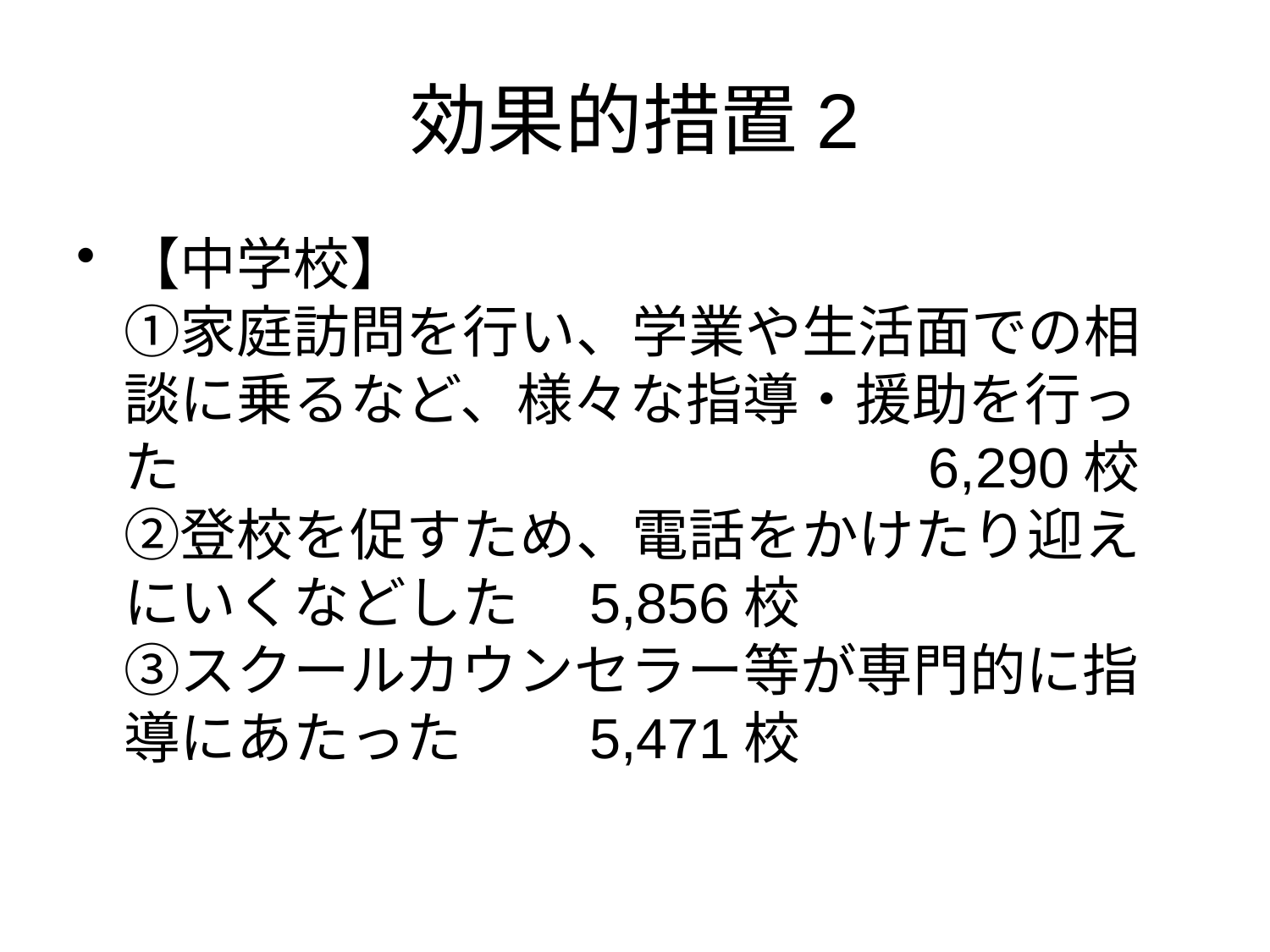

# 効果的措置2
【中学校】
①家庭訪問を行い、学業や生活面での相談に乗るなど、様々な指導・援助を行った　　　　　　　　　　　　　6,290校
②登校を促すため、電話をかけたり迎えにいくなどした　5,856校
③スクールカウンセラー等が専門的に指導にあたった　　5,471校